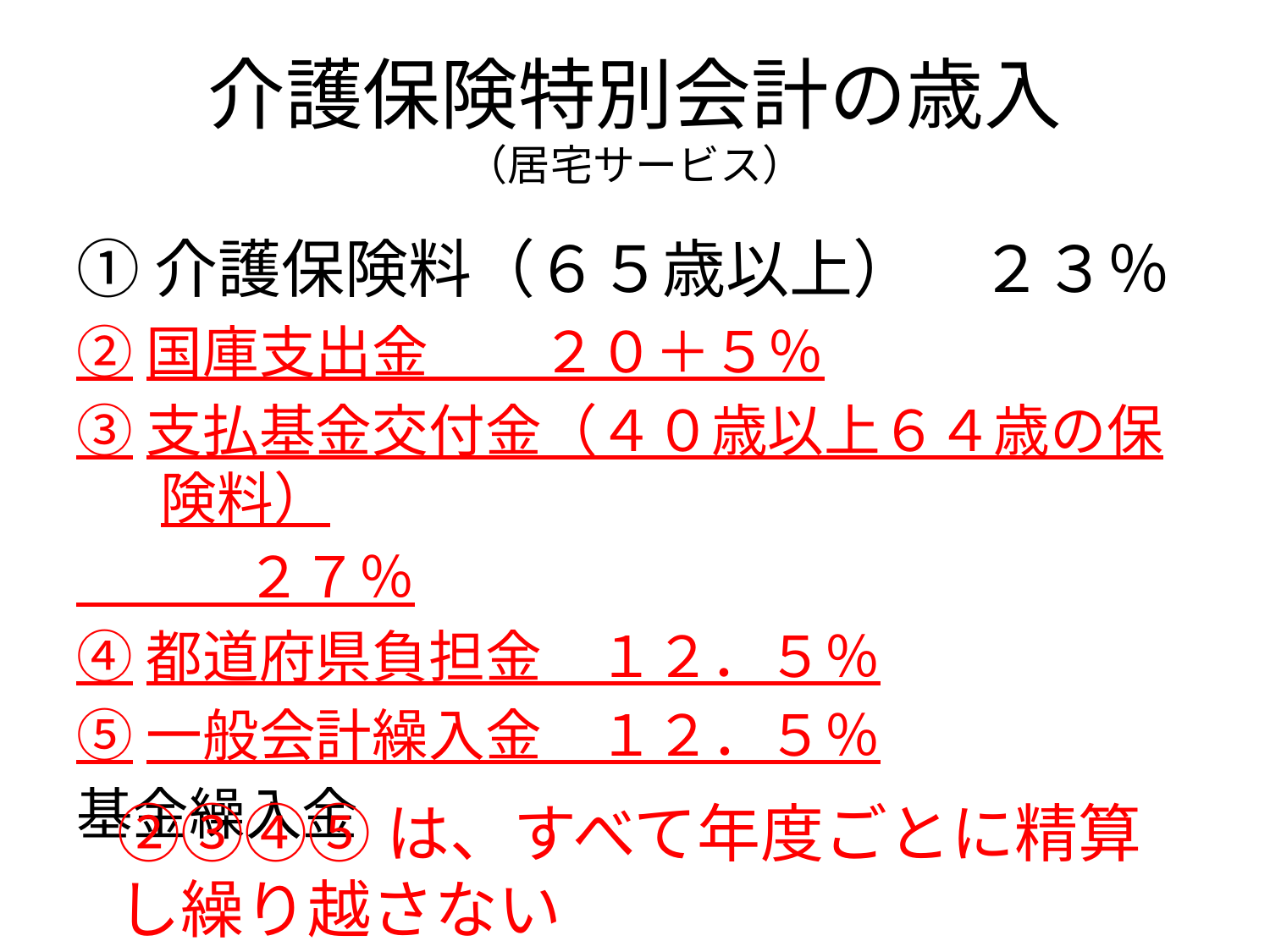

# 介護保険特別会計の歳入 （居宅サービス）
①介護保険料（６５歳以上）　２３％
②国庫支出金　　２０＋５％
③支払基金交付金（４０歳以上６４歳の保険料）
　　　２７％
④都道府県負担金　１２．５％
⑤一般会計繰入金　１２．５％
基金繰入金
②③④⑤は、すべて年度ごとに精算し繰り越さない